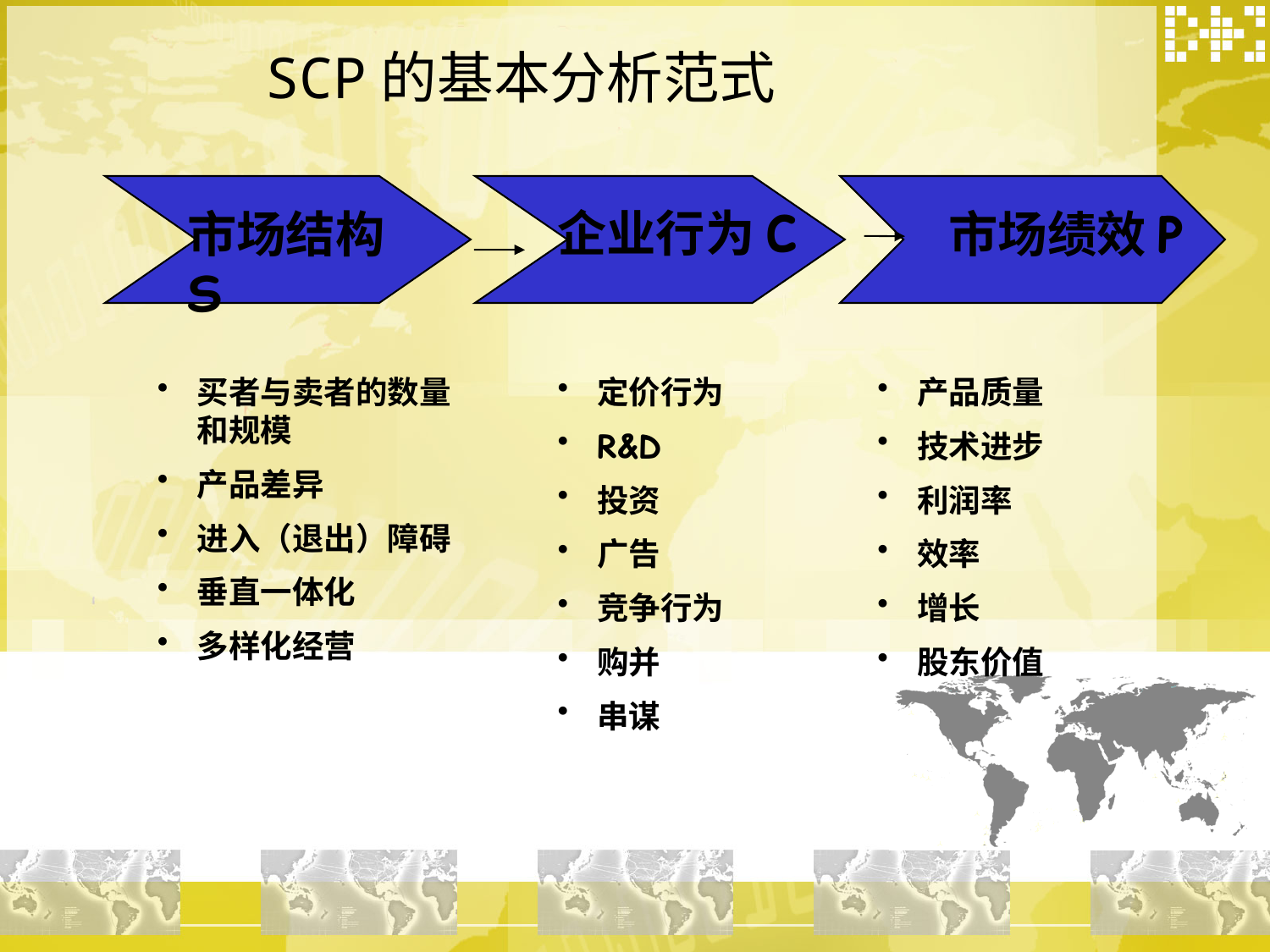

SCP的基本分析范式

市场绩效P
企业行为C
市场结构S

买者与卖者的数量和规模
产品差异
进入（退出）障碍
垂直一体化
多样化经营
定价行为
R&D
投资
广告
竞争行为
购并
串谋

产品质量
技术进步
利润率
效率
增长
股东价值